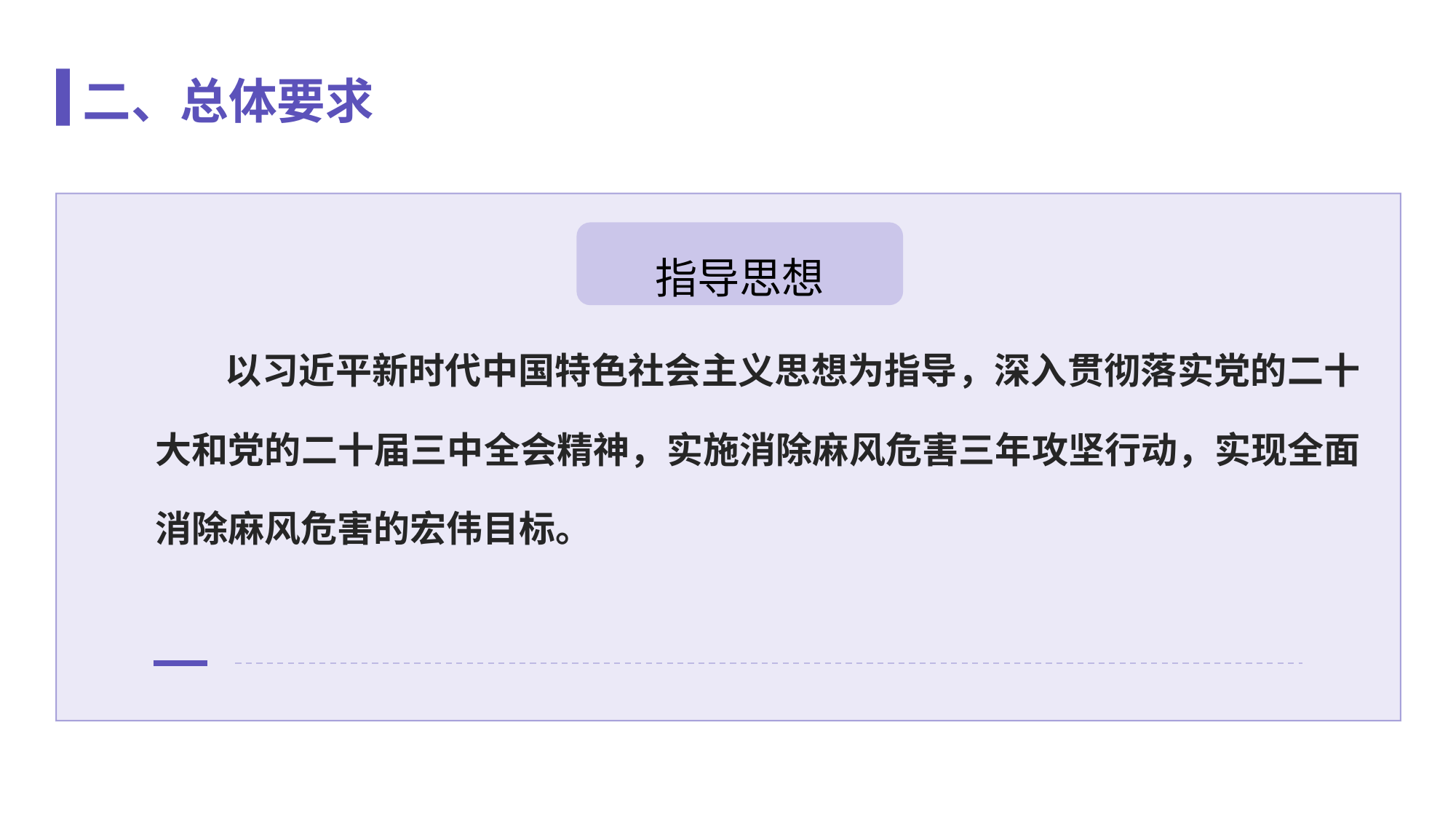

# 二、总体要求

       以习近平新时代中国特色社会主义思想为指导，深入贯彻落实党的二十大和党的二十届三中全会精神，实施消除麻风危害三年攻坚行动，实现全面消除麻风危害的宏伟目标。
指导思想